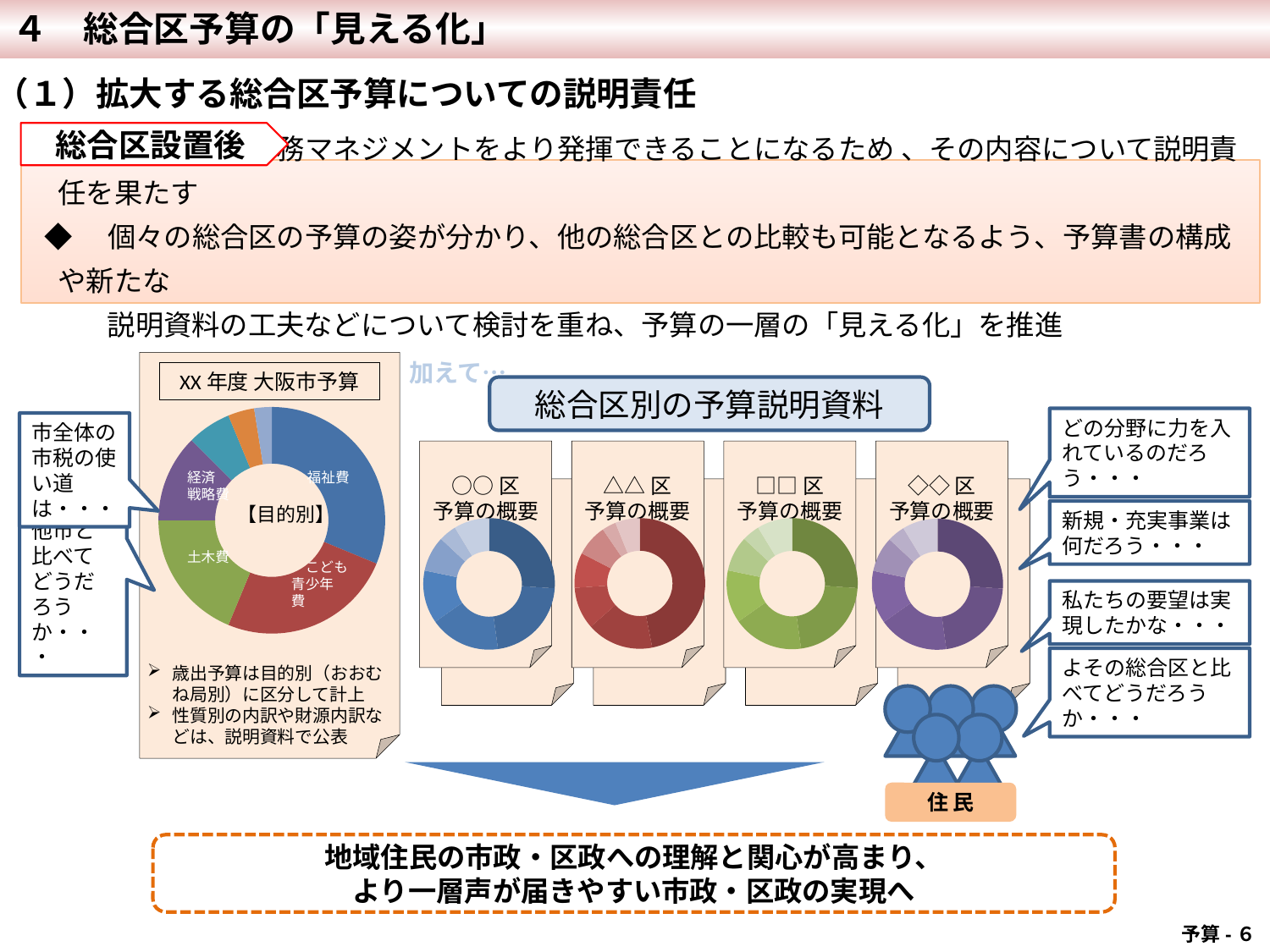

４　総合区予算の「見える化」
（１）拡大する総合区予算についての説明責任
  総合区設置後

◆　総合区長が財務マネジメントをより発揮できることになるため 、その内容について説明責任を果たす
◆　個々の総合区の予算の姿が分かり、他の総合区との比較も可能となるよう、予算書の構成や新たな
　　 説明資料の工夫などについて検討を重ね、予算の一層の「見える化」を推進

加えて…

XX年度 大阪市予算
歳出予算は目的別（おおむね局別）に区分して計上
性質別の内訳や財源内訳などは、説明資料で公表
総合区別の予算説明資料

### Chart

| Category |  |
|---|---|
市全体の市税の使い道は・・・
どの分野に力を入れているのだろう・・・

○○区
予算の概要

△△区
予算の概要

□□区
予算の概要

◇◇区
予算の概要

経済
戦略費
福祉費
【目的別】
新規・充実事業は何だろう・・・

### Chart

| Category |  |
|---|---|

### Chart

| Category |  |
|---|---|

### Chart

| Category |  |
|---|---|

### Chart

| Category |  |
|---|---|
土木費
他市と比べてどうだろうか・・・
　　こども
　青少年
　費
私たちの要望は実現したかな・・・
よその総合区と比べてどうだろうか・・・

住 民

地域住民の市政・区政への理解と関心が高まり、
より一層声が届きやすい市政・区政の実現へ
 予算-６